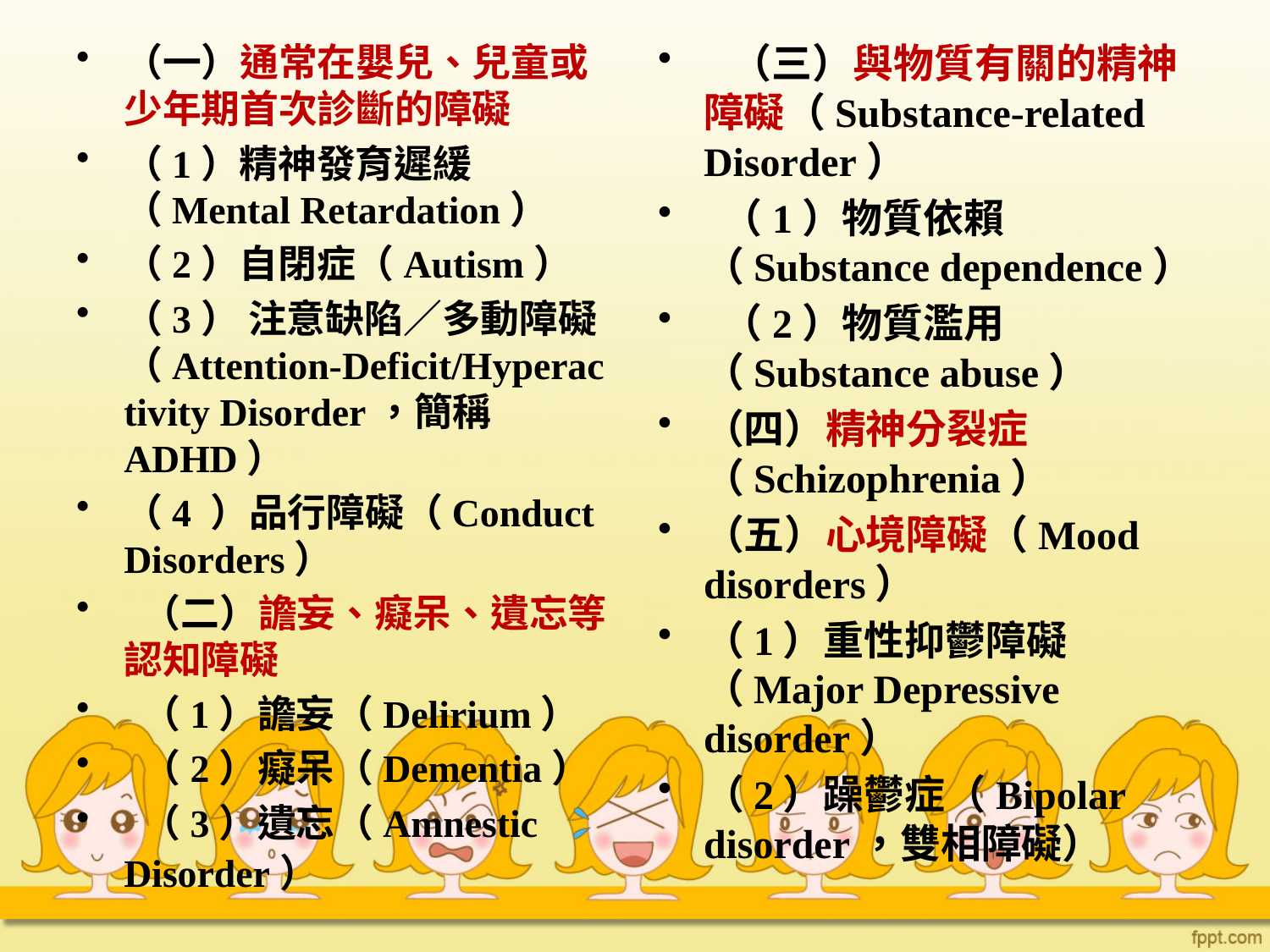

（一）通常在嬰兒、兒童或少年期首次診斷的障礙
（1）精神發育遲緩（Mental Retardation）
（2）自閉症（Autism）
（3） 注意缺陷／多動障礙（Attention-Deficit/Hyperactivity Disorder，簡稱ADHD）
（4 ）品行障礙（Conduct Disorders）
 （二）譫妄、癡呆、遺忘等認知障礙
 （1）譫妄（Delirium）
 （2）癡呆（Dementia）
 （3）遺忘（Amnestic Disorder）
  （三）與物質有關的精神障礙（Substance-related Disorder）
 （1）物質依賴（Substance dependence）
 （2）物質濫用（Substance abuse）
（四）精神分裂症（Schizophrenia）
（五）心境障礙（Mood disorders）
（1）重性抑鬱障礙（Major Depressive disorder）
（2）躁鬱症（Bipolar disorder，雙相障礙）

#